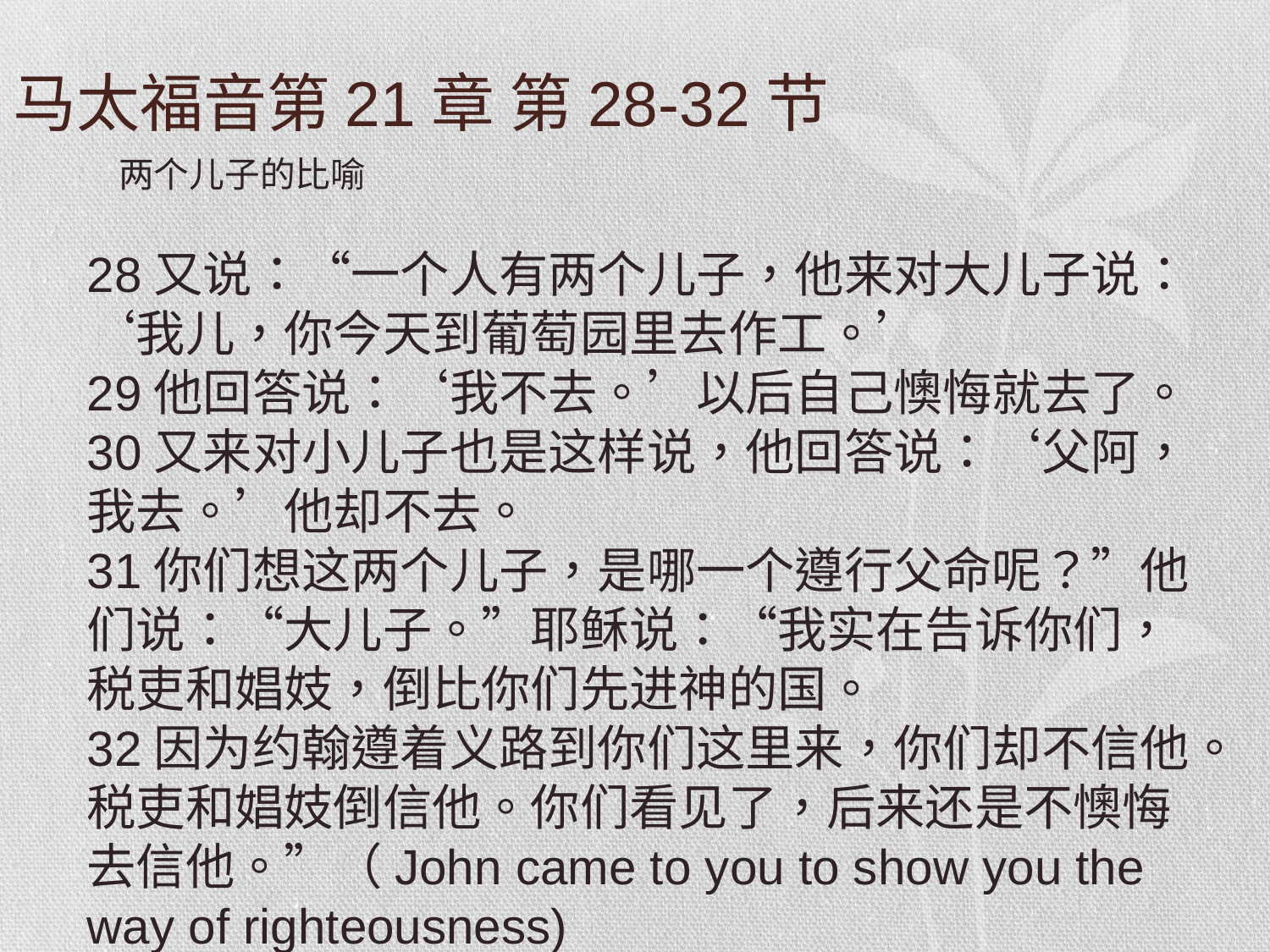

# 马太福音第21章 第28-32节
　两个儿子的比喻
28又说：“一个人有两个儿子，他来对大儿子说：‘我儿，你今天到葡萄园里去作工。’
29他回答说：‘我不去。’以后自己懊悔就去了。
30又来对小儿子也是这样说，他回答说：‘父阿，我去。’他却不去。
31你们想这两个儿子，是哪一个遵行父命呢？”他们说：“大儿子。”耶稣说：“我实在告诉你们，税吏和娼妓，倒比你们先进神的国。
32因为约翰遵着义路到你们这里来，你们却不信他。税吏和娼妓倒信他。你们看见了，后来还是不懊悔去信他。”（John came to you to show you the way of righteousness)